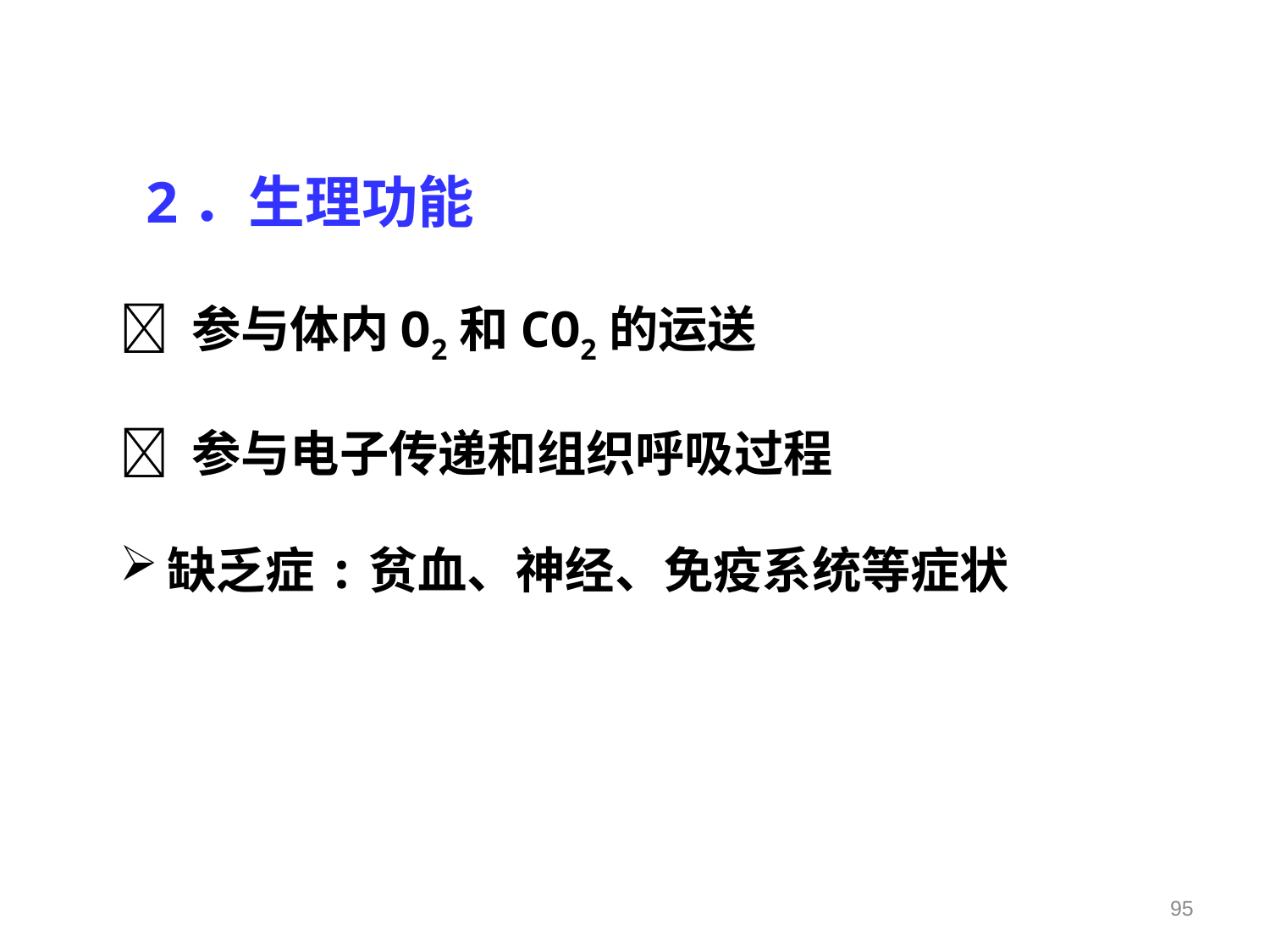

2．生理功能
• 参与体内O2和CO2的运送
• 参与电子传递和组织呼吸过程
缺乏症:贫血、神经、免疫系统等症状
95